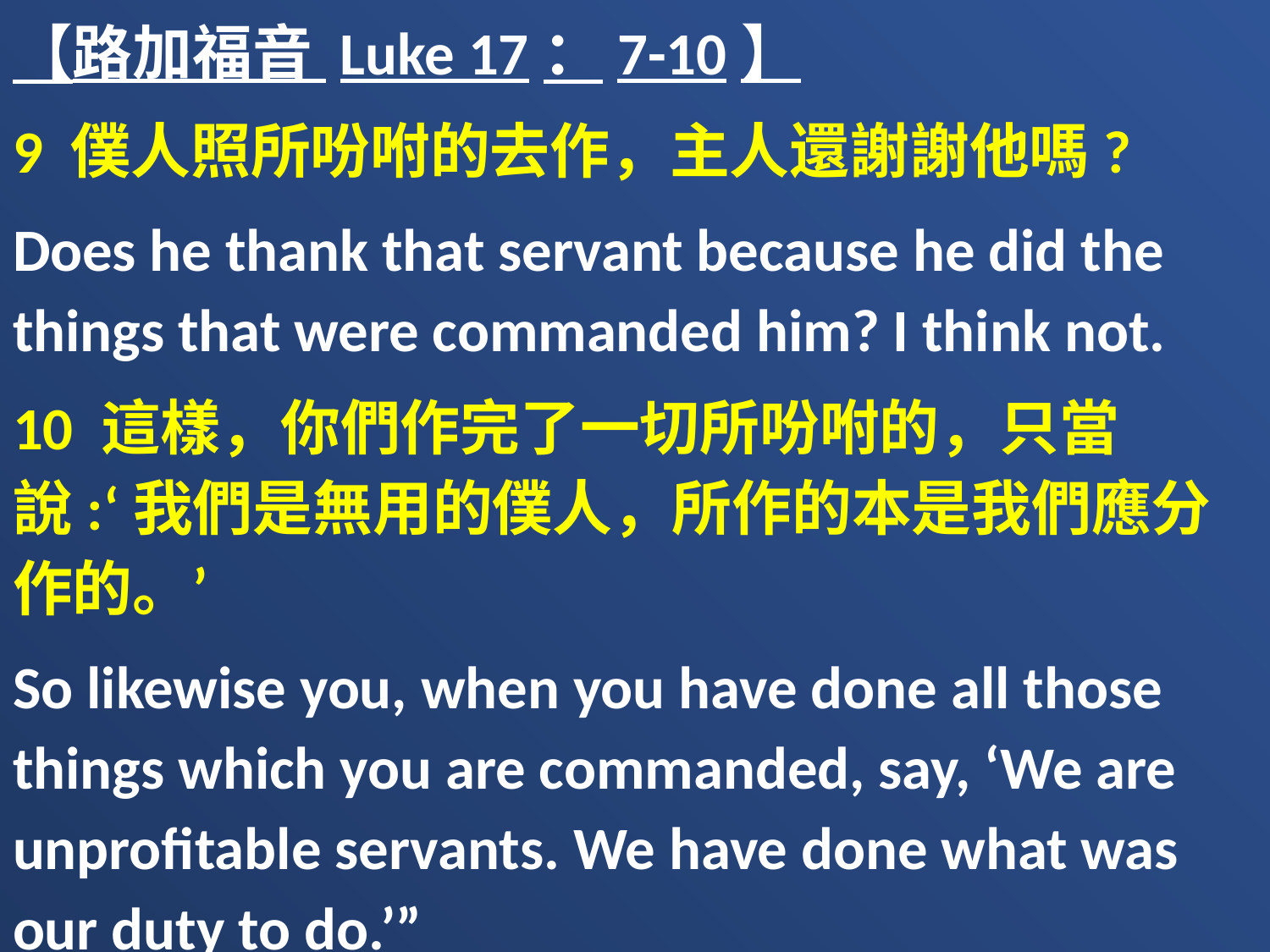

【路加福音 Luke 17：7-10】
9 僕人照所吩咐的去作，主人還謝謝他嗎?
Does he thank that servant because he did the things that were commanded him? I think not.
10 這樣，你們作完了一切所吩咐的，只當說:‘我們是無用的僕人，所作的本是我們應分作的。’
So likewise you, when you have done all those things which you are commanded, say, ‘We are unprofitable servants. We have done what was our duty to do.’”